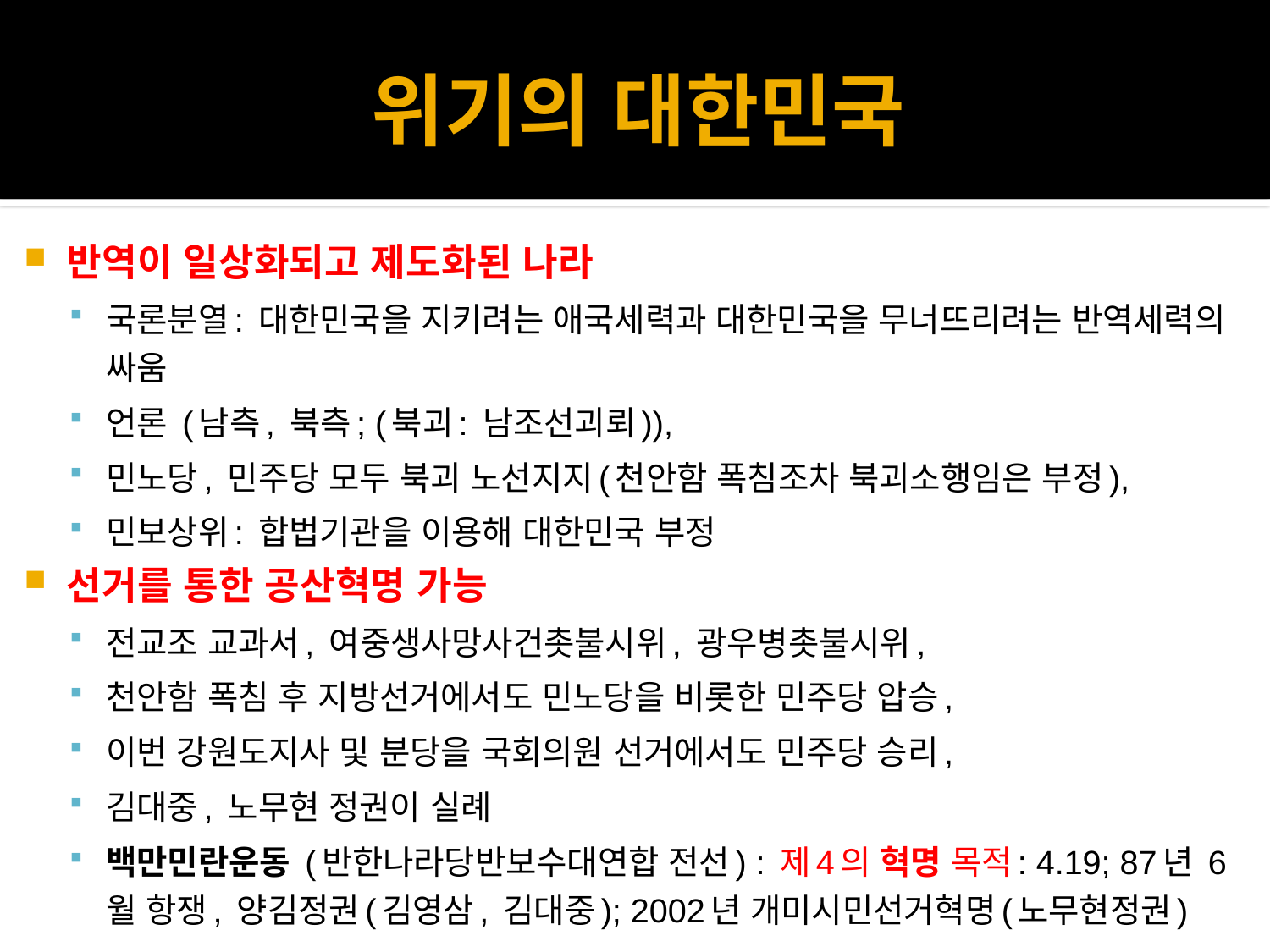

# 위기의 대한민국
반역이 일상화되고 제도화된 나라
국론분열: 대한민국을 지키려는 애국세력과 대한민국을 무너뜨리려는 반역세력의 싸움
언론 (남측, 북측; (북괴: 남조선괴뢰)),
민노당, 민주당 모두 북괴 노선지지(천안함 폭침조차 북괴소행임은 부정),
민보상위: 합법기관을 이용해 대한민국 부정
선거를 통한 공산혁명 가능
전교조 교과서, 여중생사망사건촛불시위, 광우병촛불시위,
천안함 폭침 후 지방선거에서도 민노당을 비롯한 민주당 압승,
이번 강원도지사 및 분당을 국회의원 선거에서도 민주당 승리,
김대중, 노무현 정권이 실례
백만민란운동 (반한나라당반보수대연합 전선) : 제4의 혁명 목적: 4.19; 87년 6월 항쟁, 양김정권(김영삼, 김대중); 2002년 개미시민선거혁명(노무현정권)